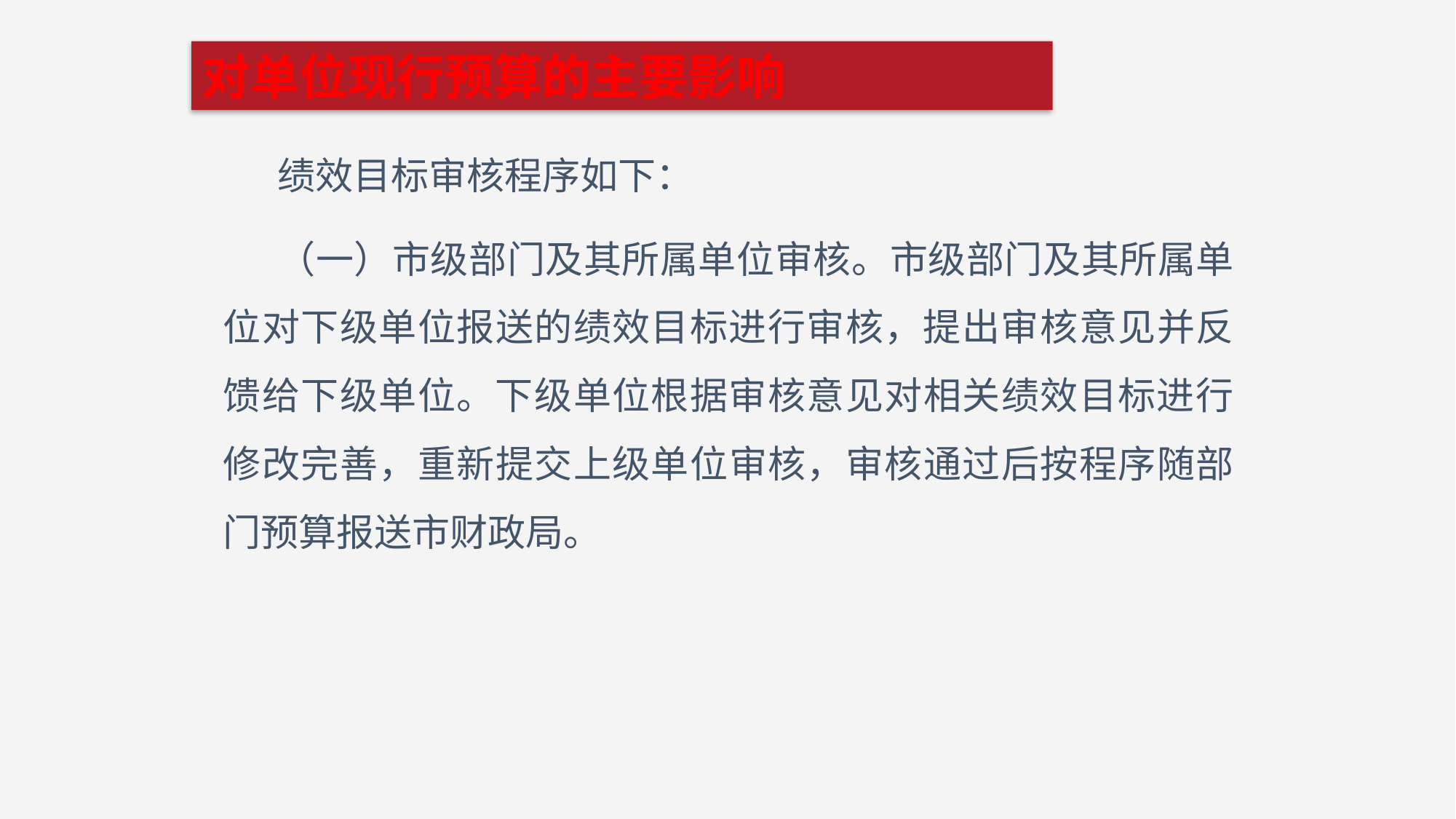

对单位现行预算的主要影响

绩效目标审核程序如下：
（一）市级部门及其所属单位审核。市级部门及其所属单位对下级单位报送的绩效目标进行审核，提出审核意见并反馈给下级单位。下级单位根据审核意见对相关绩效目标进行修改完善，重新提交上级单位审核，审核通过后按程序随部门预算报送市财政局。